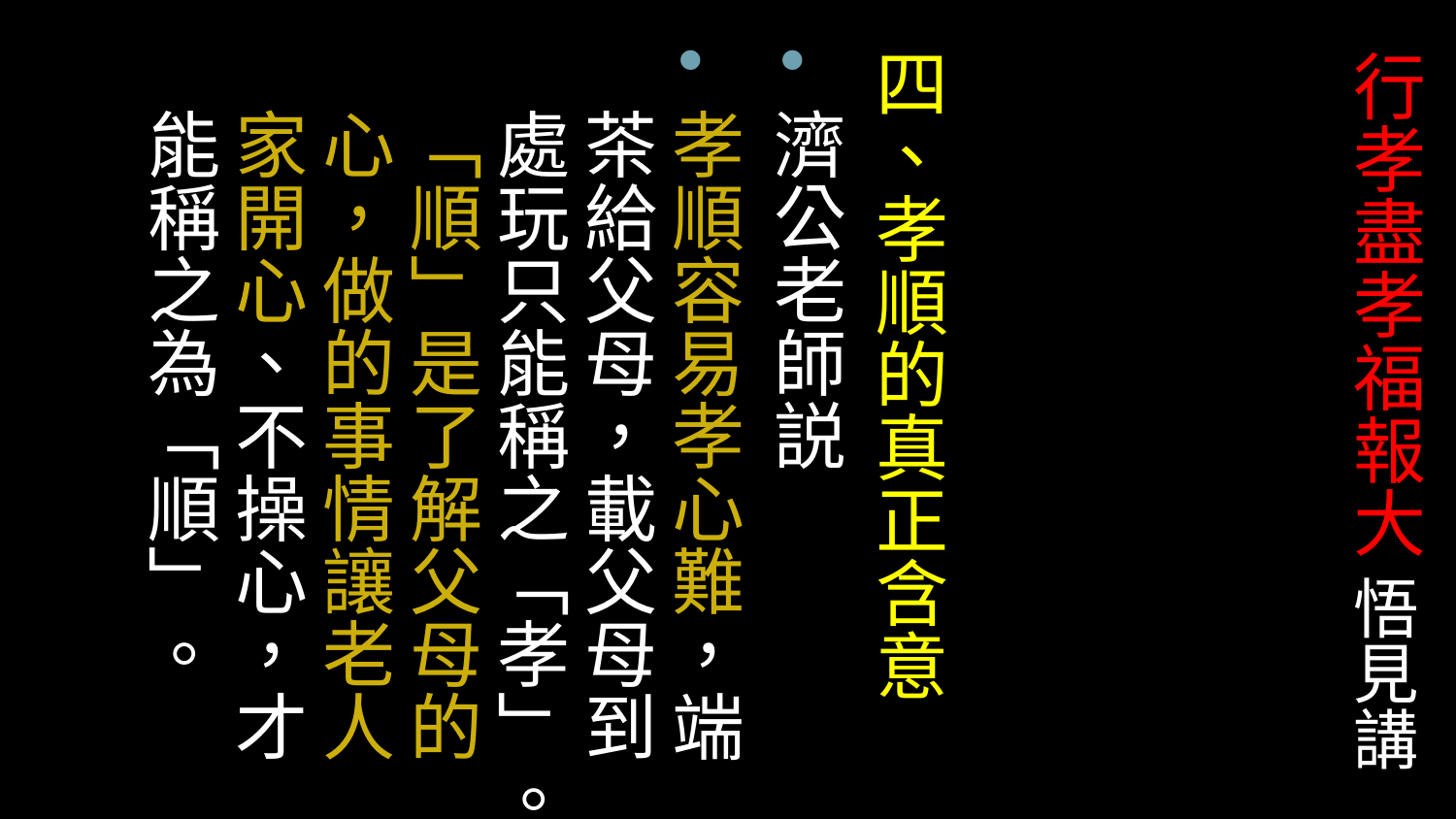

四、孝順的真正含意
濟公老師説
孝順容易孝心難，端茶給父母，載父母到處玩只能稱之「孝」。「順」是了解父母的心，做的事情讓老人家開心、不操心，才能稱之為「順」。

# 行孝盡孝福報大 悟見講